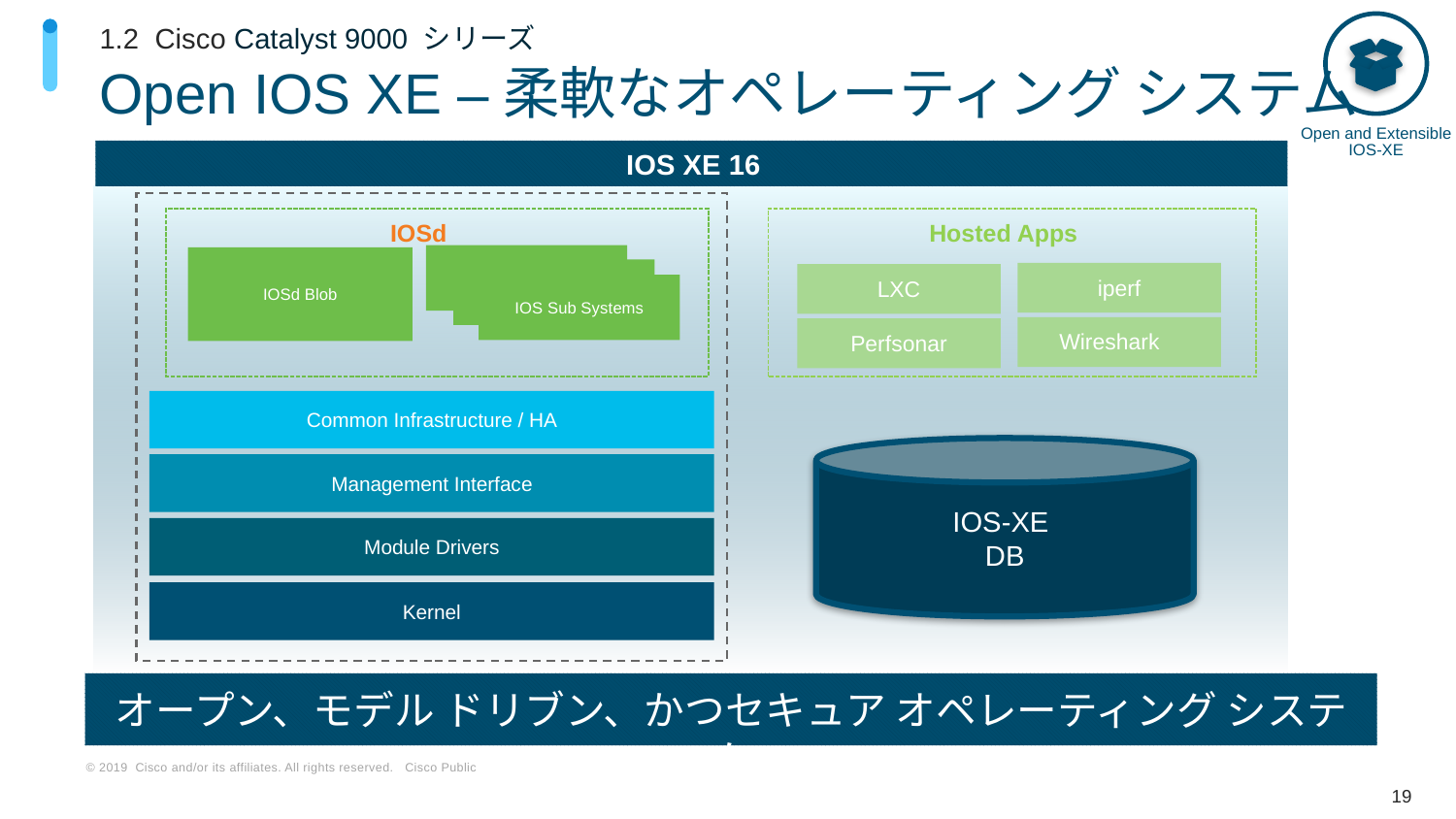

1.2  Cisco Catalyst 9000 シリーズ

Open and Extensible IOS-XE
# Open IOS XE –柔軟なオペレーティング システム

IOS XE 16

IOSd

Hosted Apps

iperf
LXC

Perfsonar
Common Infrastructure / HA
IOS-XE
DB
Management Interface
Module Drivers
Kernel

IOS Sub Systems
IOSd Blob
IOS Sub Systems
IOS Sub Systems
Wireshark

オープン、モデル ドリブン、かつセキュア オペレーティング システム
19